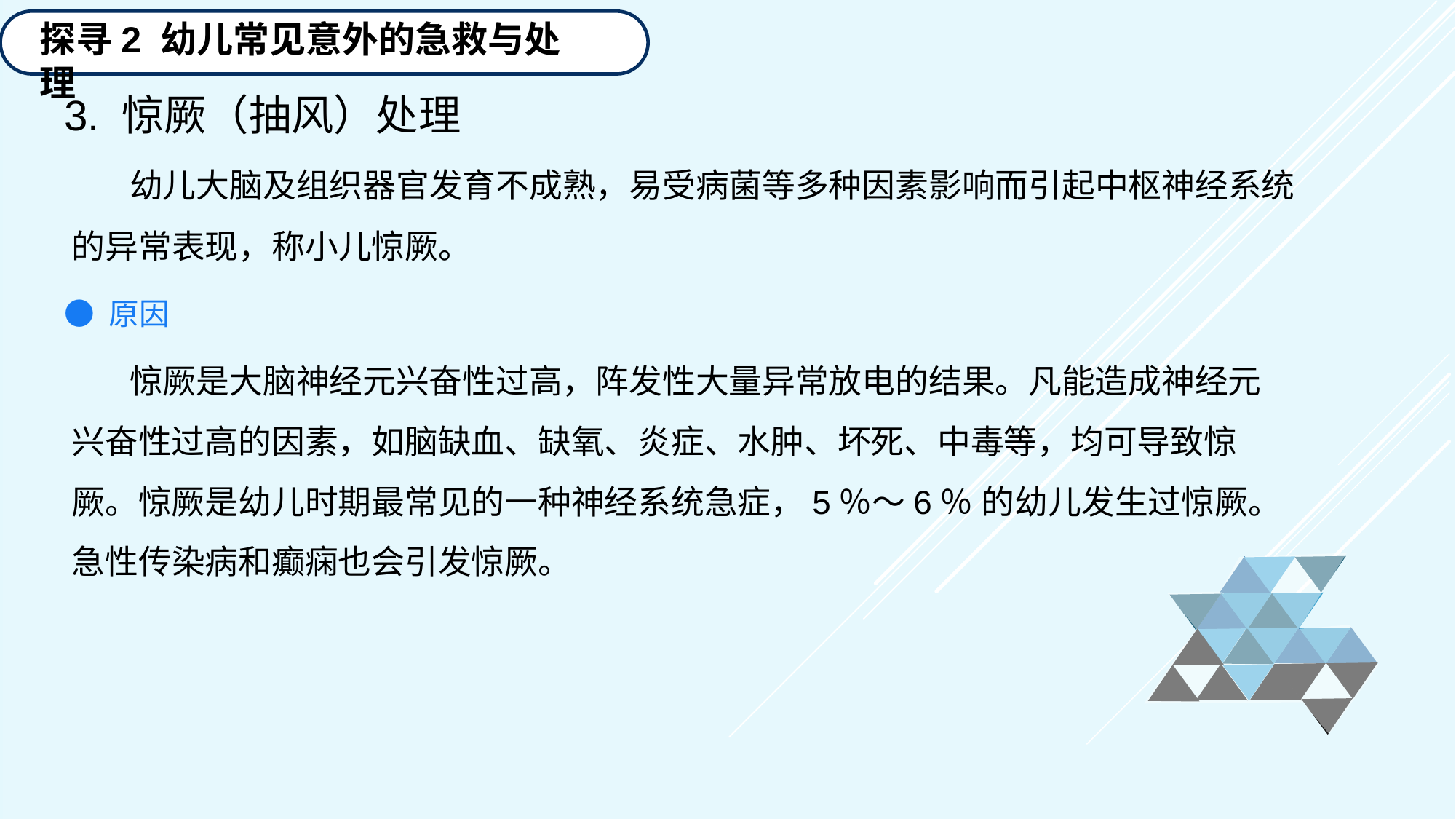

探寻2 幼儿常见意外的急救与处理
3. 惊厥（抽风）处理
      幼儿大脑及组织器官发育不成熟，易受病菌等多种因素影响而引起中枢神经系统的异常表现，称小儿惊厥。
● 原因
      惊厥是大脑神经元兴奋性过高，阵发性大量异常放电的结果。凡能造成神经元兴奋性过高的因素，如脑缺血、缺氧、炎症、水肿、坏死、中毒等，均可导致惊厥。惊厥是幼儿时期最常见的一种神经系统急症，5％～6％ 的幼儿发生过惊厥。急性传染病和癫痫也会引发惊厥。